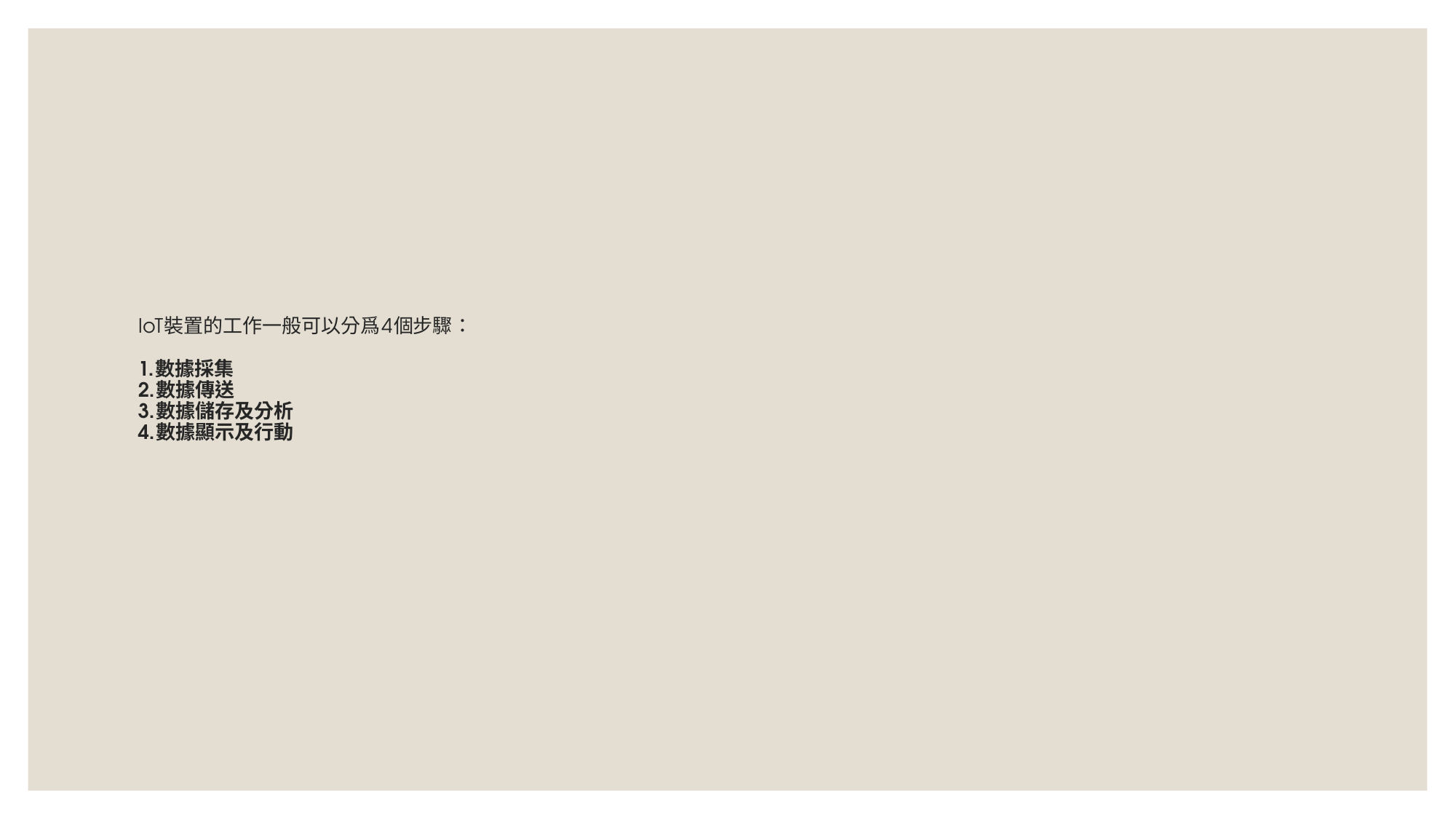

# IoT裝置的工作一般可以分爲4個步驟： 1.數據採集 2.數據傳送 3.數據儲存及分析 4.數據顯示及行動